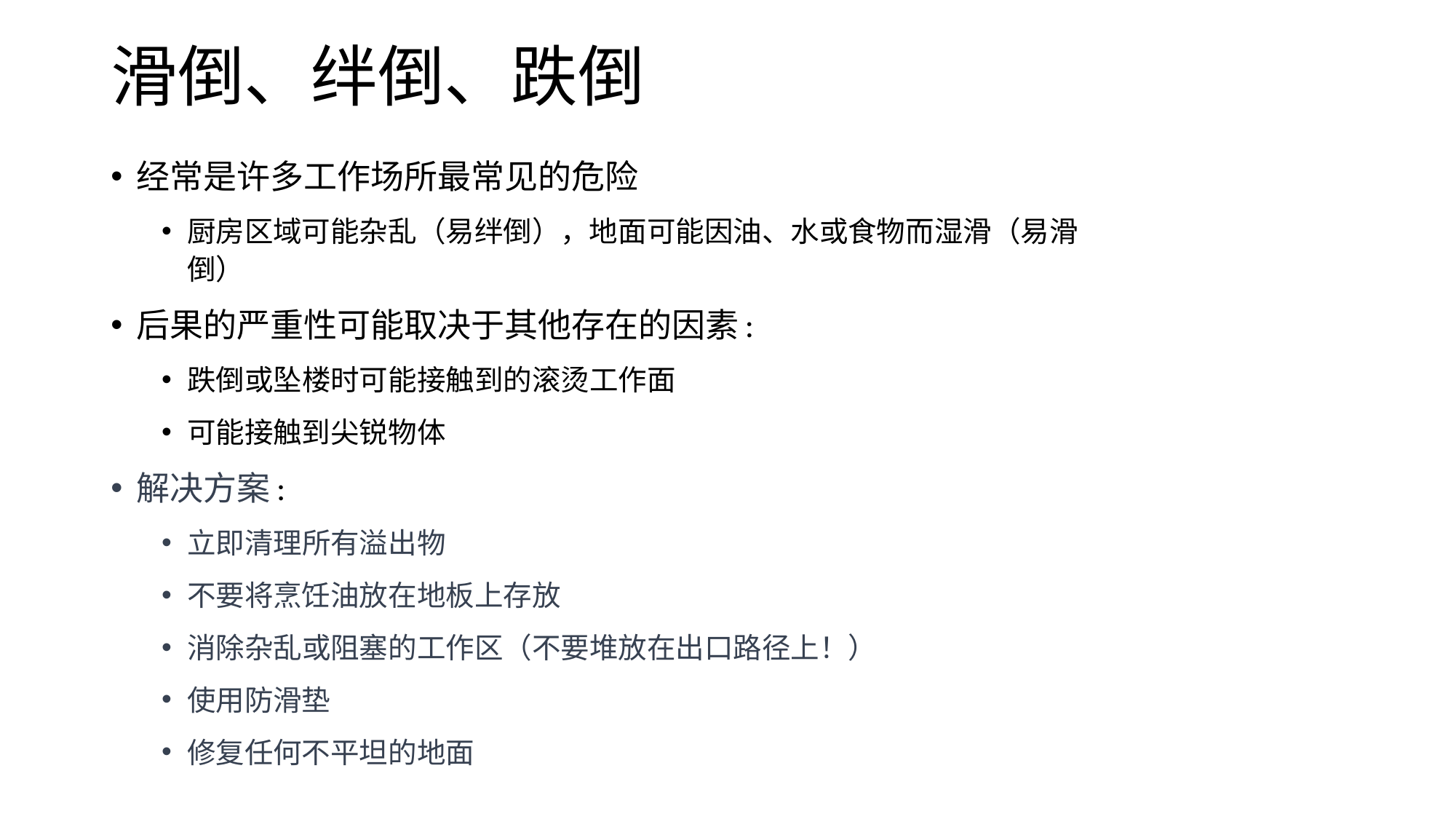

# 滑倒、绊倒、跌倒
经常是许多工作场所最常见的危险
厨房区域可能杂乱（易绊倒），地面可能因油、水或食物而湿滑（易滑倒）
后果的严重性可能取决于其他存在的因素:
跌倒或坠楼时可能接触到的滚烫工作面
可能接触到尖锐物体
解决方案:
立即清理所有溢出物
不要将烹饪油放在地板上存放
消除杂乱或阻塞的工作区（不要堆放在出口路径上！）
使用防滑垫
修复任何不平坦的地面